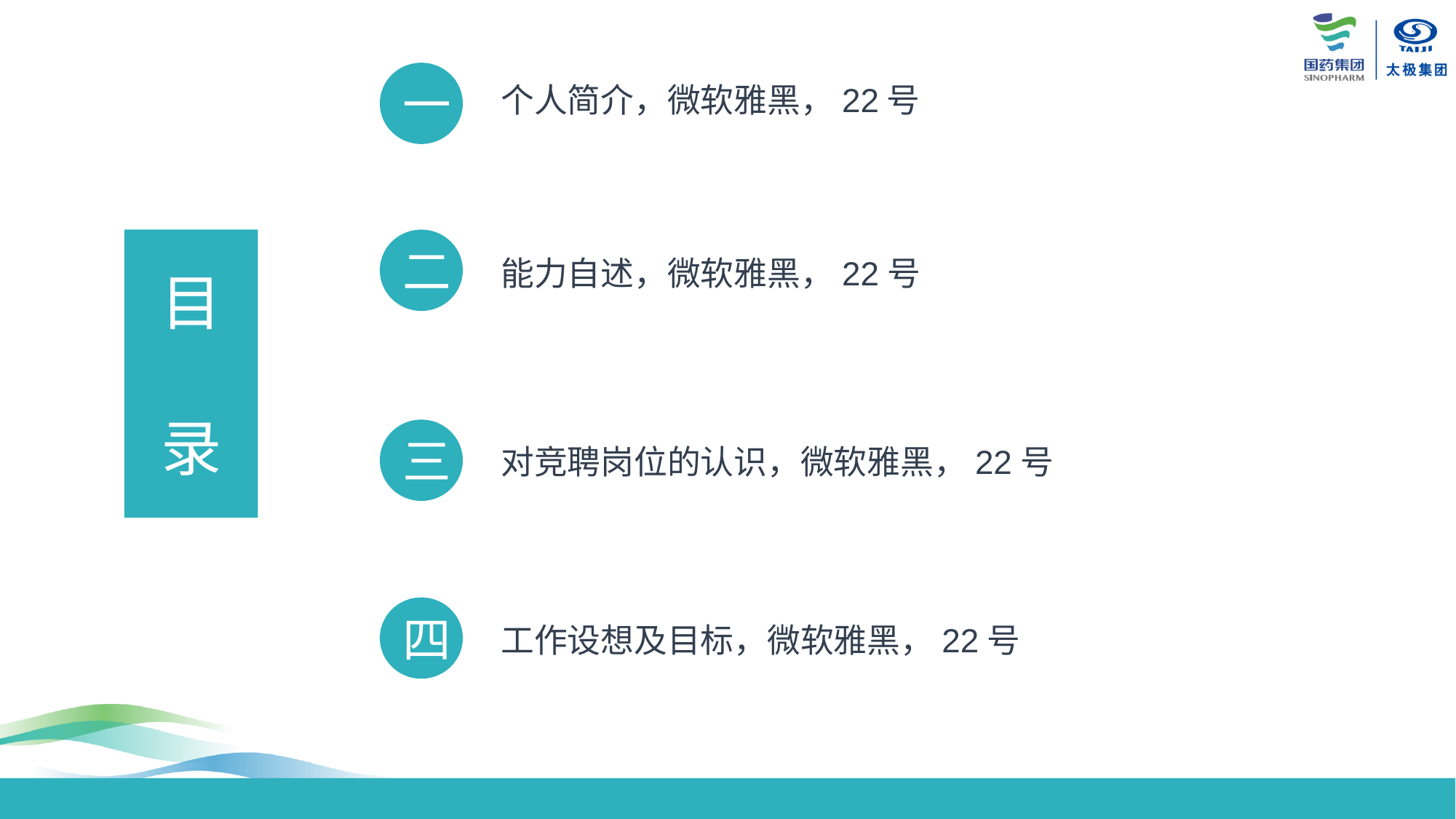

一
个人简介，微软雅黑，22号
目

录
二
能力自述，微软雅黑，22号
三
对竞聘岗位的认识，微软雅黑，22号
四
工作设想及目标，微软雅黑，22号